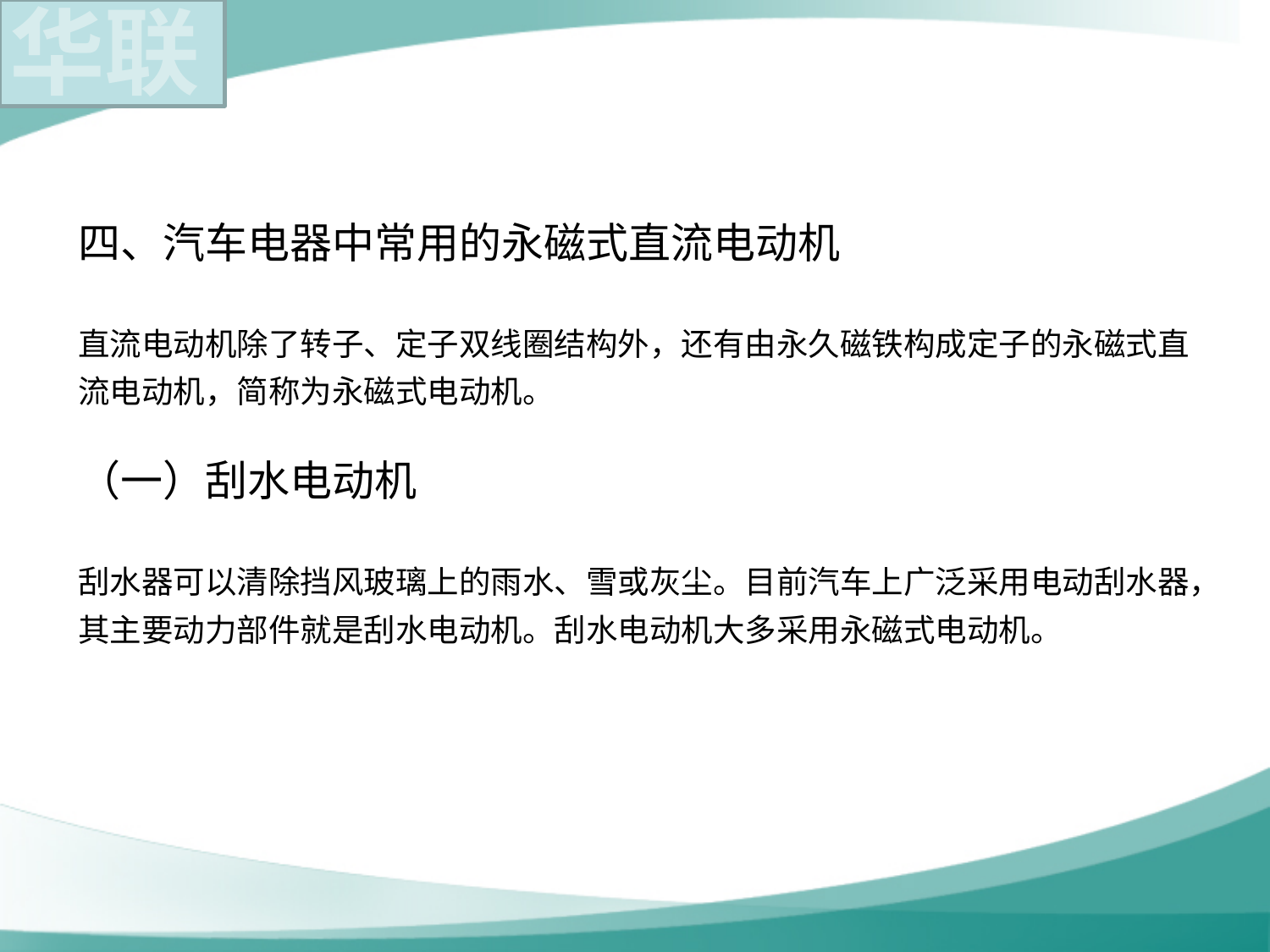

四、汽车电器中常用的永磁式直流电动机
直流电动机除了转子、定子双线圈结构外，还有由永久磁铁构成定子的永磁式直流电动机，简称为永磁式电动机。

（一）刮水电动机

刮水器可以清除挡风玻璃上的雨水、雪或灰尘。目前汽车上广泛采用电动刮水器，其主要动力部件就是刮水电动机。刮水电动机大多采用永磁式电动机。